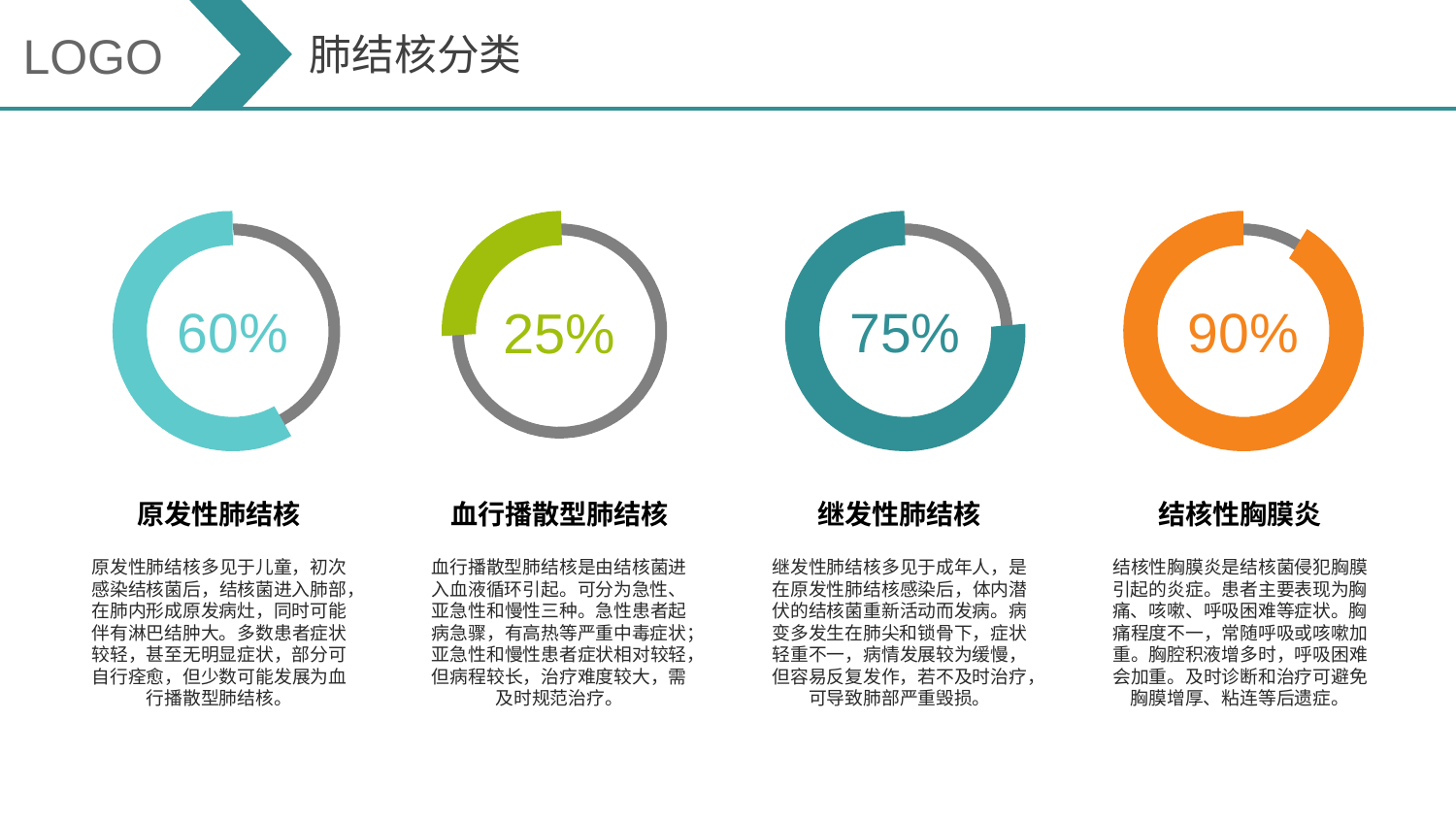

LOGO

肺结核分类

60%

25%
75%

90%
原发性肺结核
血行播散型肺结核
继发性肺结核
结核性胸膜炎
原发性肺结核多见于儿童，初次感染结核菌后，结核菌进入肺部，在肺内形成原发病灶，同时可能伴有淋巴结肿大。多数患者症状较轻，甚至无明显症状，部分可自行痊愈，但少数可能发展为血行播散型肺结核。
血行播散型肺结核是由结核菌进入血液循环引起。可分为急性、亚急性和慢性三种。急性患者起病急骤，有高热等严重中毒症状；亚急性和慢性患者症状相对较轻，但病程较长，治疗难度较大，需及时规范治疗。
继发性肺结核多见于成年人，是在原发性肺结核感染后，体内潜伏的结核菌重新活动而发病。病变多发生在肺尖和锁骨下，症状轻重不一，病情发展较为缓慢，但容易反复发作，若不及时治疗，可导致肺部严重毁损。
结核性胸膜炎是结核菌侵犯胸膜引起的炎症。患者主要表现为胸痛、咳嗽、呼吸困难等症状。胸痛程度不一，常随呼吸或咳嗽加重。胸腔积液增多时，呼吸困难会加重。及时诊断和治疗可避免胸膜增厚、粘连等后遗症。